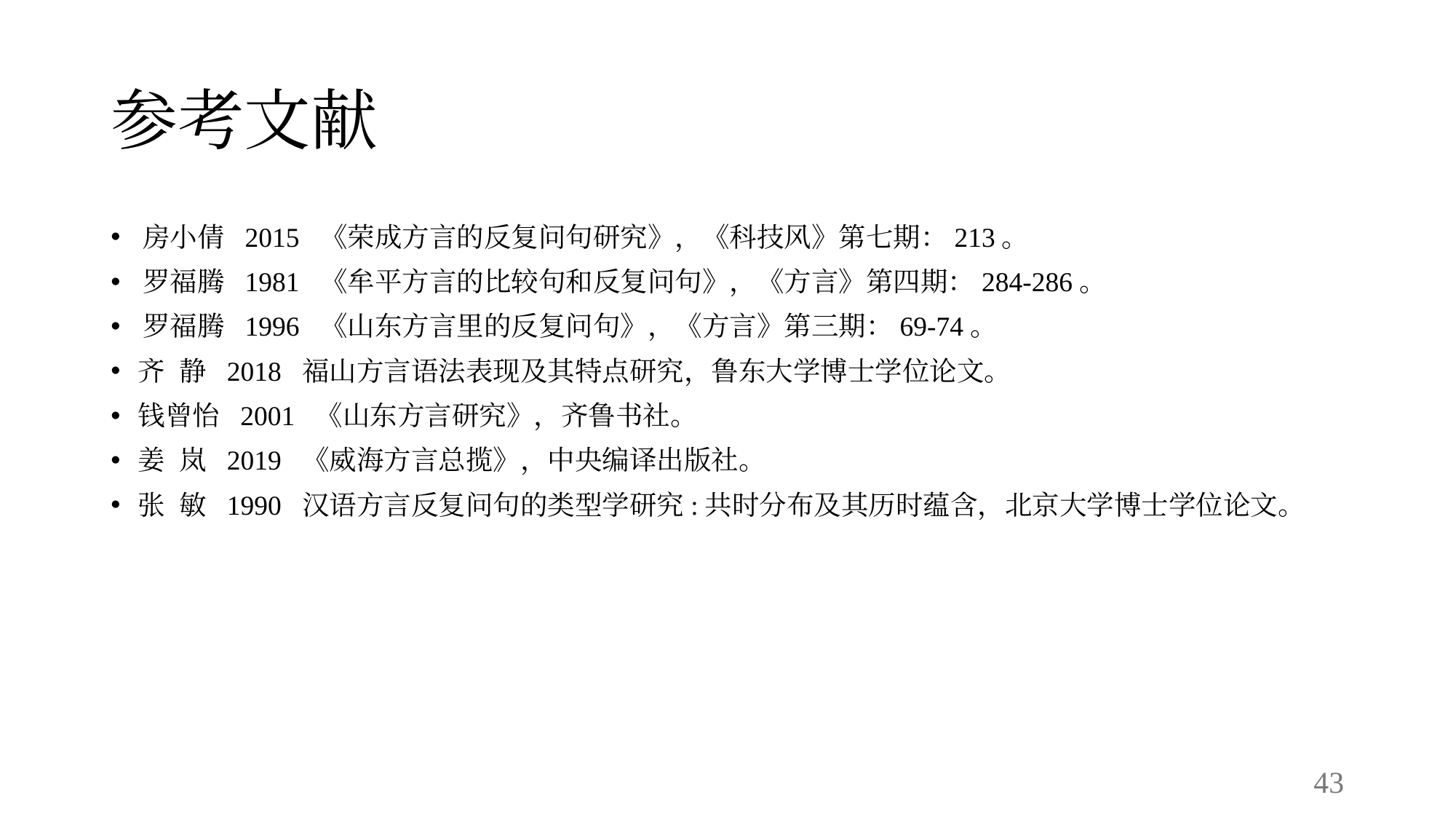

# 参考文献
房小倩  2015  《荣成方言的反复问句研究》，《科技风》第七期：213。
罗福腾  1981  《牟平方言的比较句和反复问句》，《方言》第四期：284-286。
罗福腾  1996  《山东方言里的反复问句》，《方言》第三期：69-74。
齐  静  2018  福山方言语法表现及其特点研究，鲁东大学博士学位论文。
钱曾怡  2001  《山东方言研究》，齐鲁书社。
姜  岚  2019  《威海方言总揽》，中央编译出版社。
张  敏  1990  汉语方言反复问句的类型学研究:共时分布及其历时蕴含，北京大学博士学位论文。

43